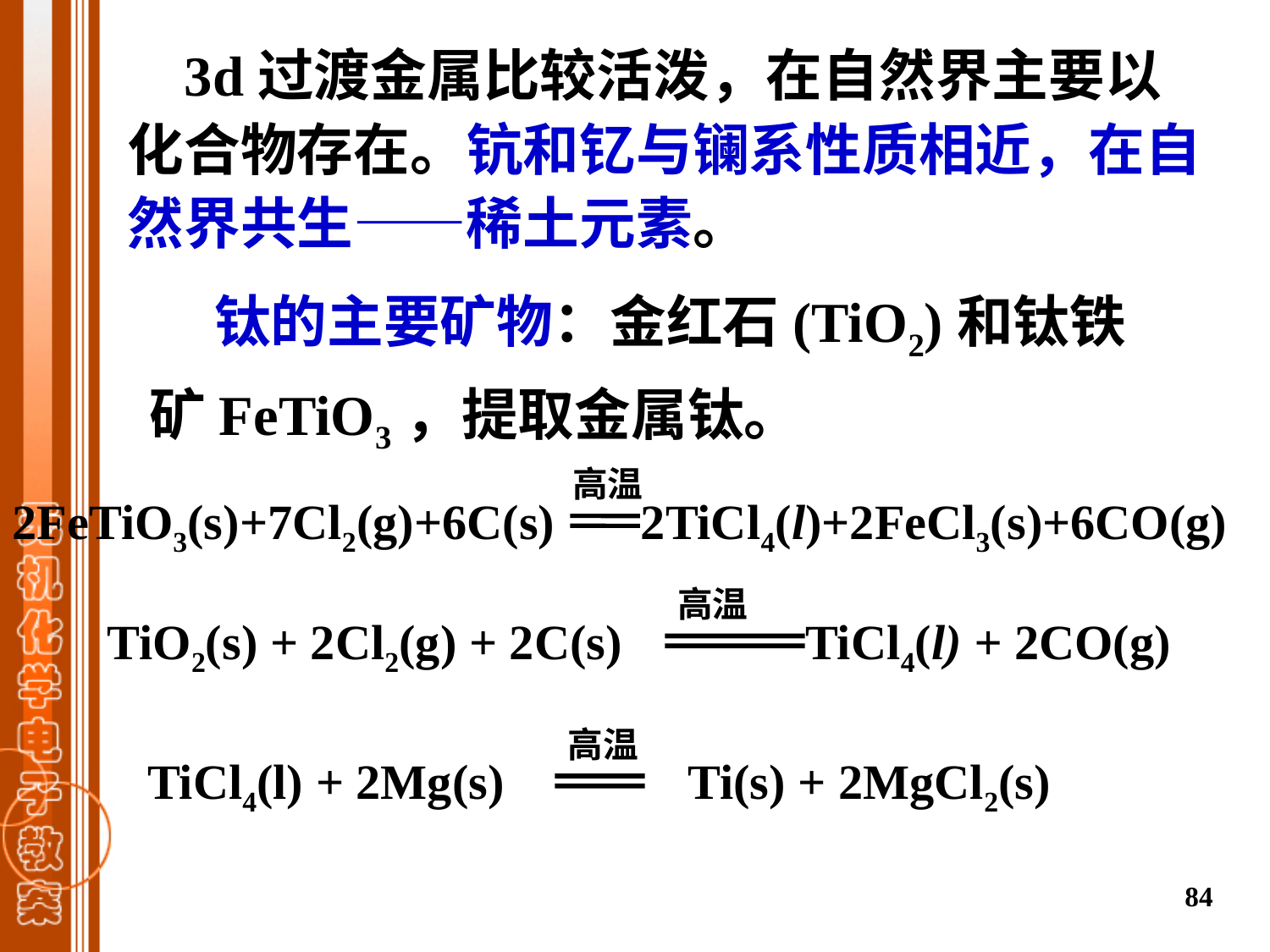

3d过渡金属比较活泼，在自然界主要以化合物存在。钪和钇与镧系性质相近，在自然界共生——稀土元素。
    钛的主要矿物：金红石(TiO2)和钛铁矿FeTiO3，提取金属钛。
高温
2FeTiO3(s)+7Cl2(g)+6C(s)       2TiCl4(l)+2FeCl3(s)+6CO(g)

高温

TiO2(s) + 2Cl2(g) + 2C(s)               TiCl4(l) + 2CO(g)
高温

TiCl4(l) + 2Mg(s)               Ti(s) + 2MgCl2(s)
84